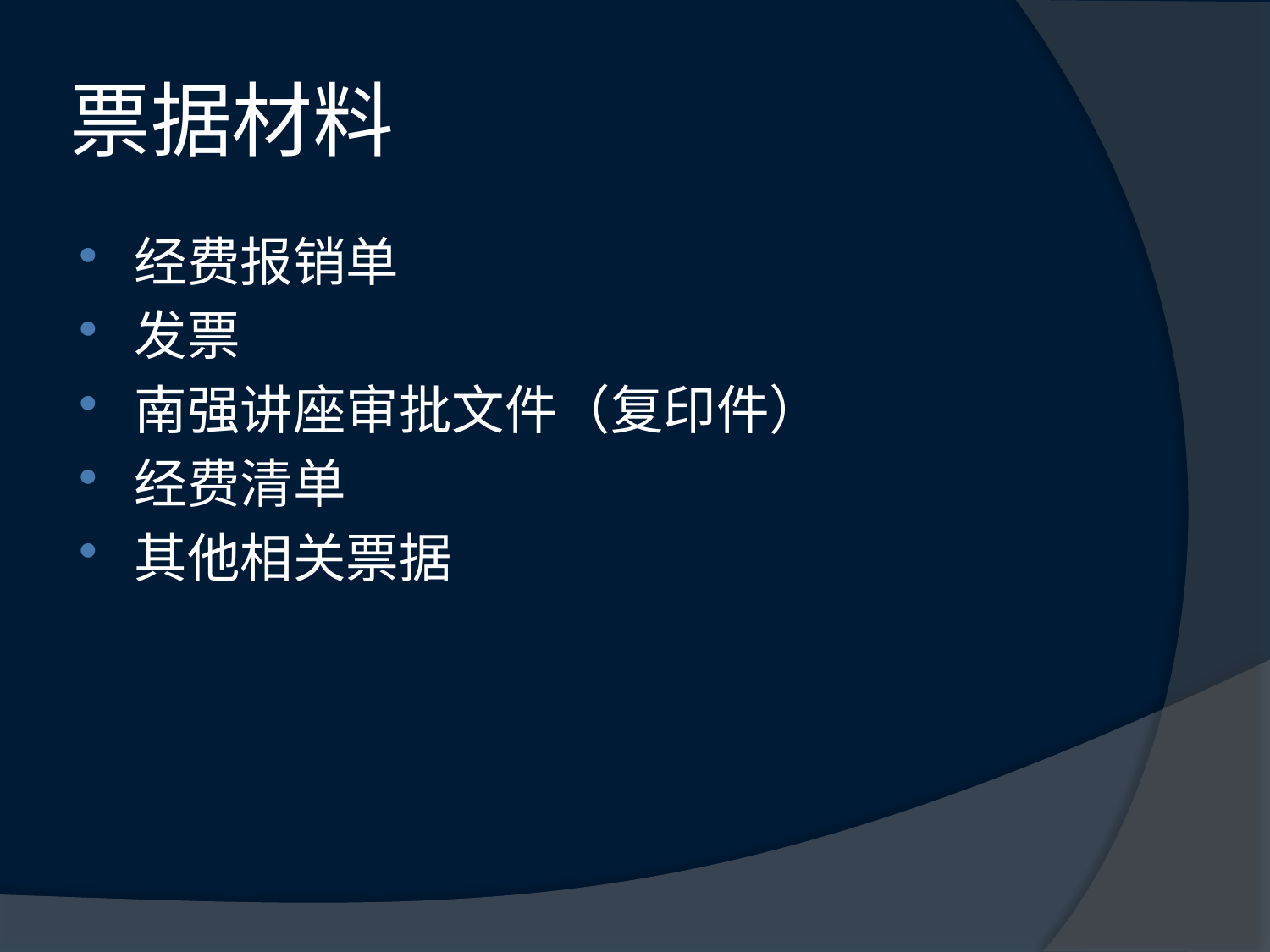

# 票据材料
经费报销单
发票
南强讲座审批文件（复印件）
经费清单
其他相关票据